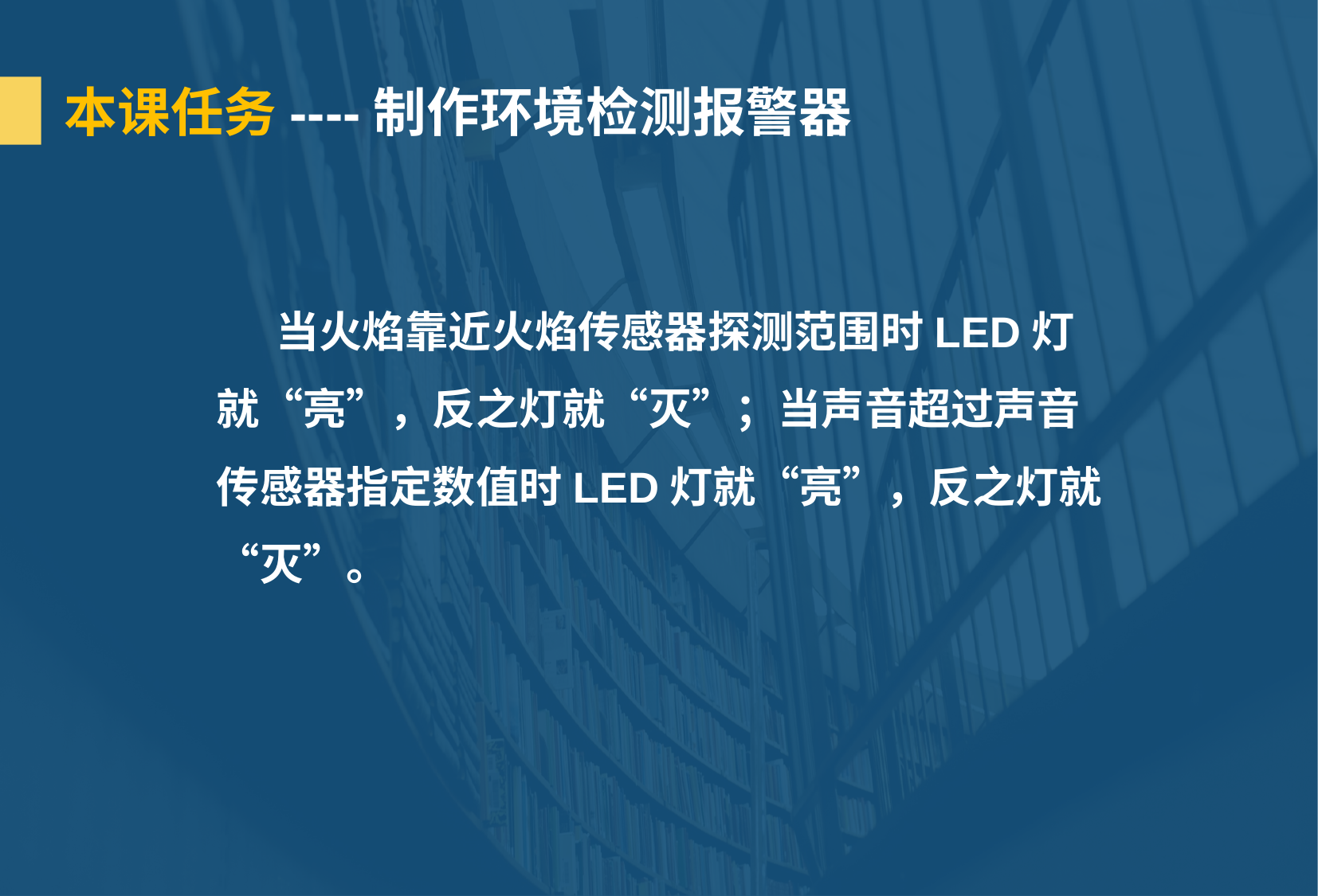

本课任务----制作环境检测报警器
     当火焰靠近火焰传感器探测范围时LED灯就“亮”，反之灯就“灭”；当声音超过声音传感器指定数值时LED灯就“亮”，反之灯就“灭”。